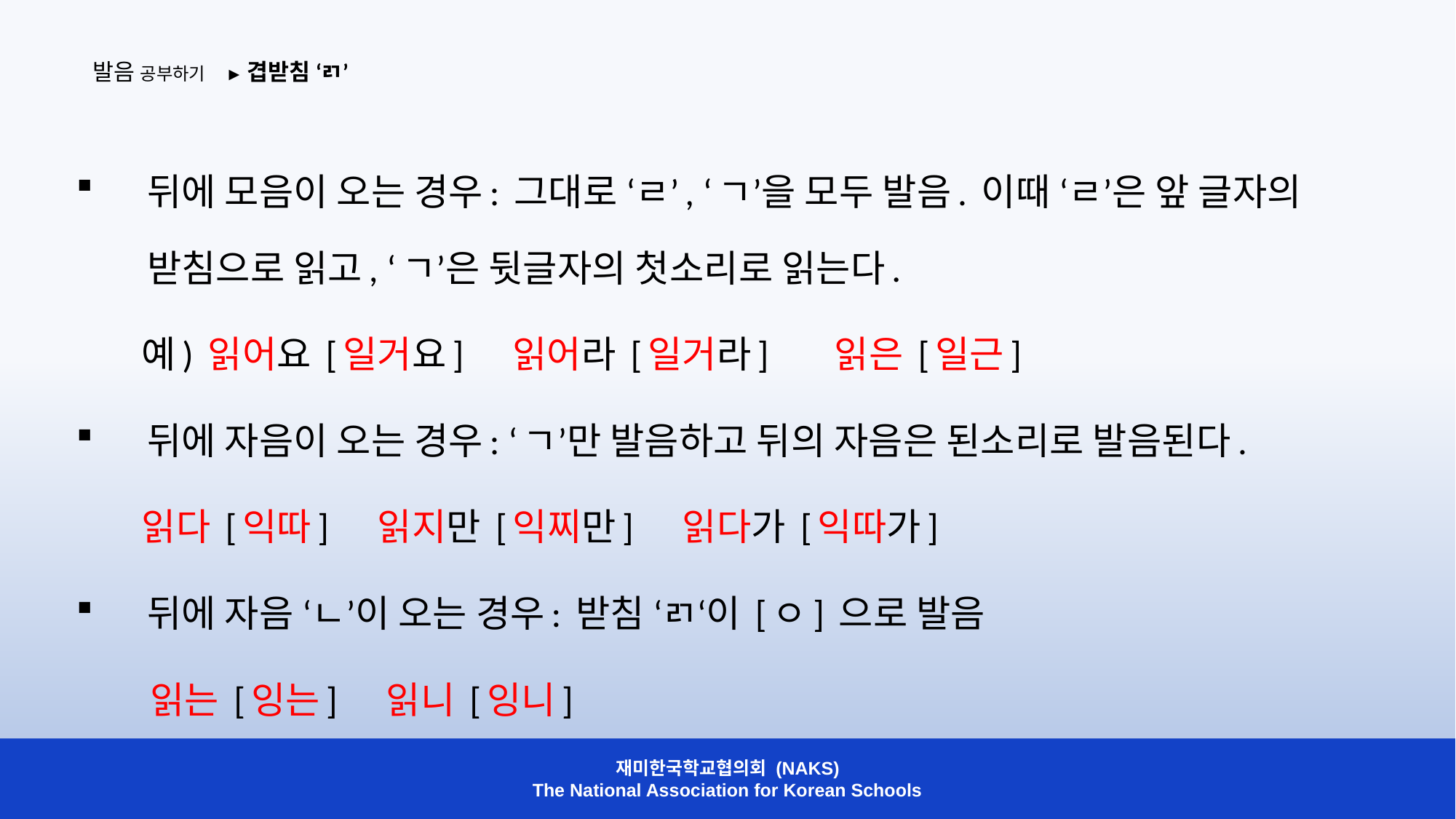

# 발음 공부하기     ► 겹받침 ‘ㄺ’
뒤에 모음이 오는 경우: 그대로 ‘ㄹ’, ‘ㄱ’을 모두 발음. 이때 ‘ㄹ’은 앞 글자의 받침으로 읽고, ‘ㄱ’은 뒷글자의 첫소리로 읽는다.
       예) 읽어요 [일거요]     읽어라 [일거라]       읽은 [일근]
뒤에 자음이 오는 경우: ‘ㄱ’만 발음하고 뒤의 자음은 된소리로 발음된다.
       읽다 [익따]     읽지만 [익찌만]     읽다가 [익따가]
뒤에 자음 ‘ㄴ’이 오는 경우: 받침 ‘ㄺ‘이 [ㅇ] 으로 발음
        읽는 [잉는]     읽니 [잉니]
재미한국학교협의회 (NAKS)
The National Association for Korean Schools